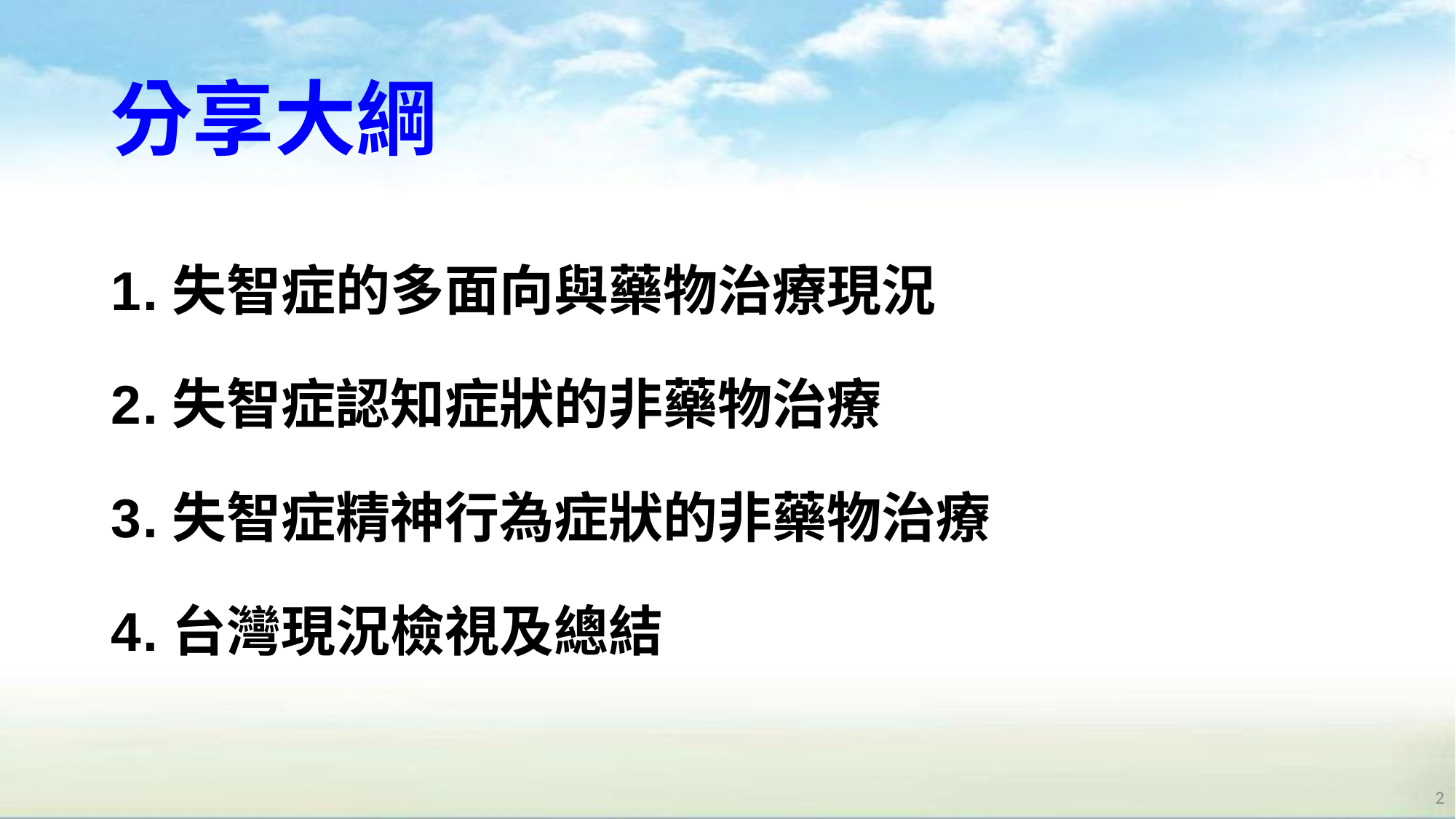

# 分享大綱
失智症的多面向與藥物治療現況
失智症認知症狀的非藥物治療
失智症精神行為症狀的非藥物治療
台灣現況檢視及總結
2